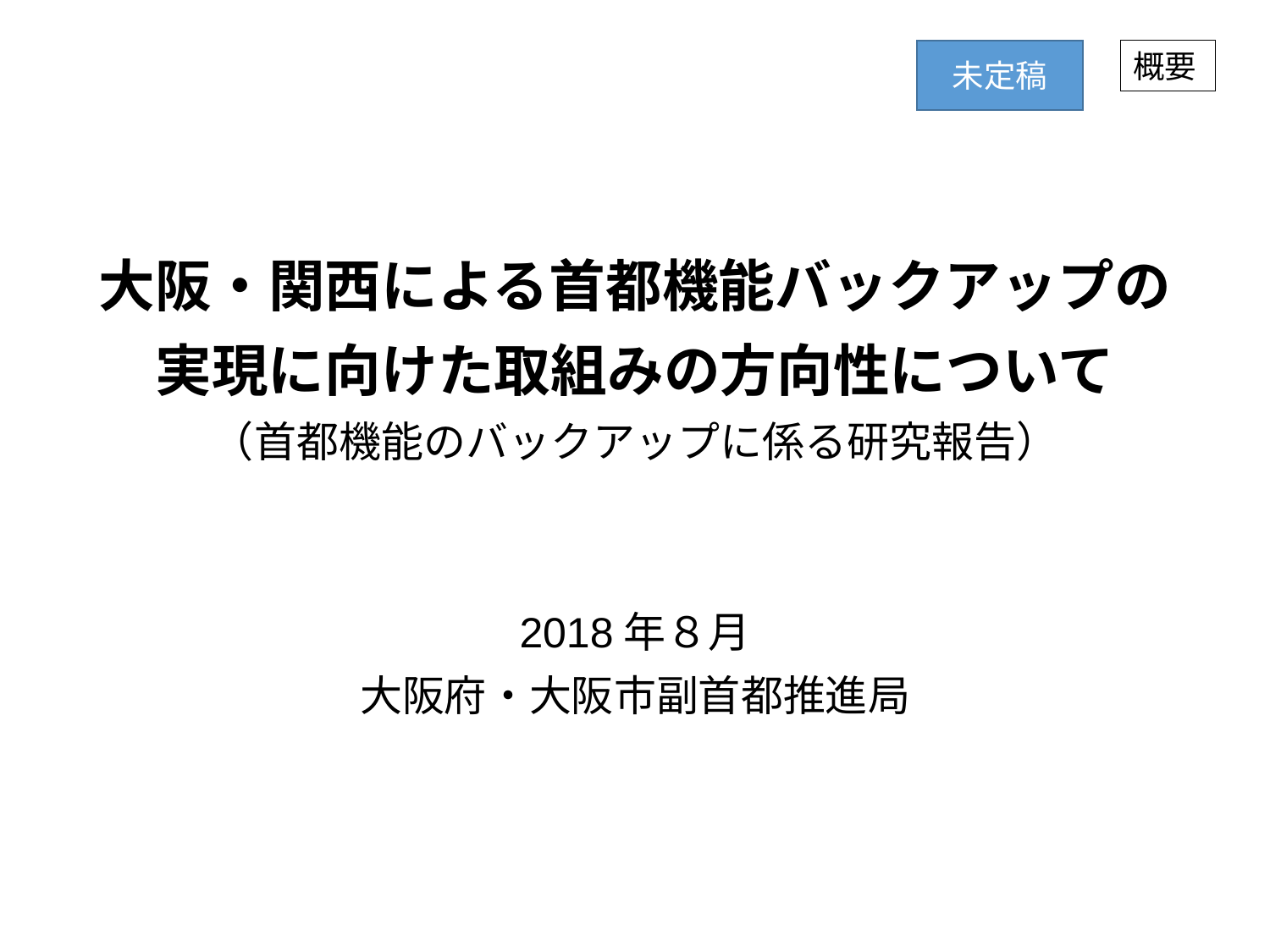

未定稿
概要
大阪・関西による首都機能バックアップの
実現に向けた取組みの方向性について
（首都機能のバックアップに係る研究報告）

2018年８月
大阪府・大阪市副首都推進局